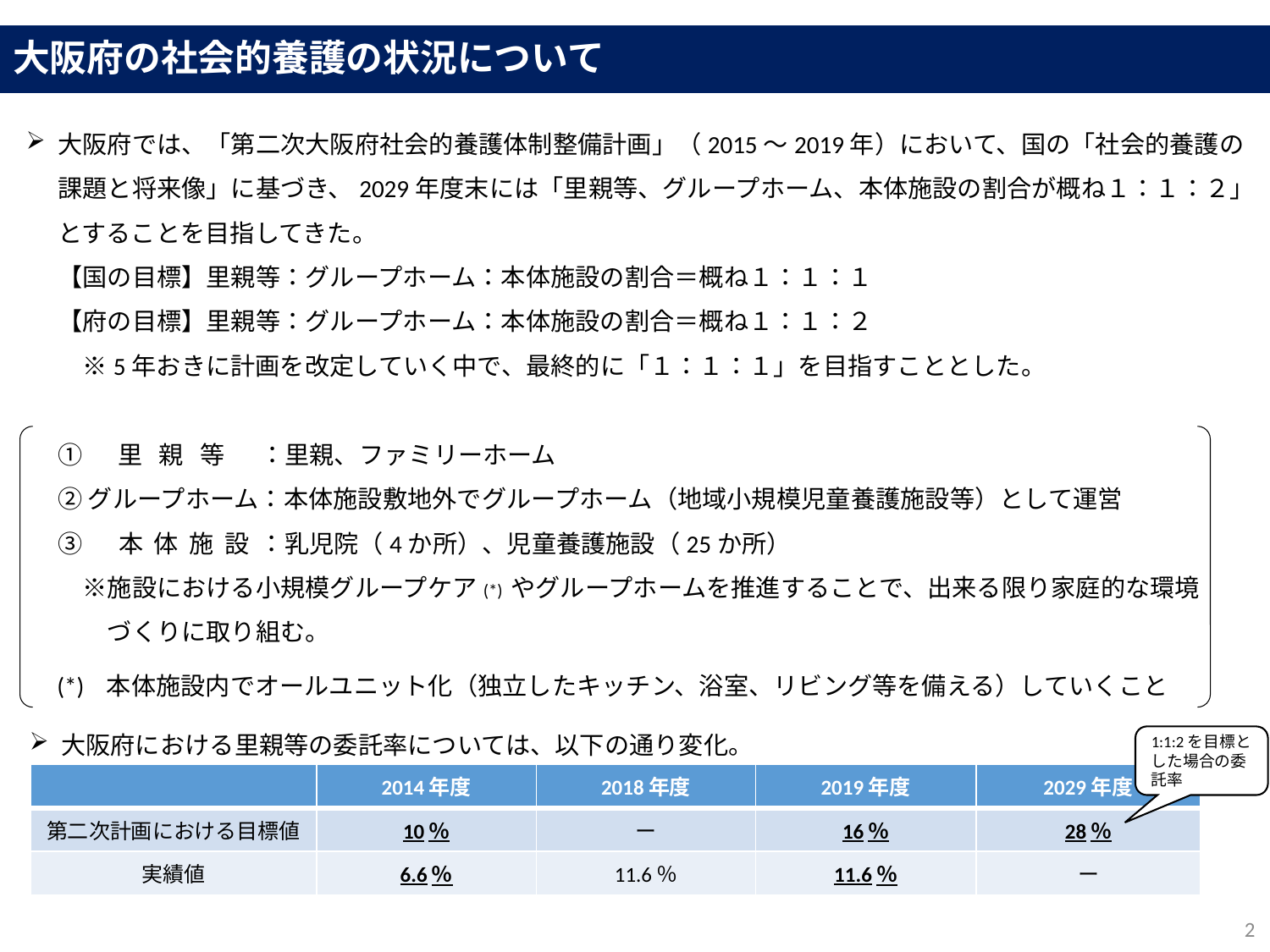

# 大阪府の社会的養護の状況について
大阪府では、「第二次大阪府社会的養護体制整備計画」（2015～2019年）において、国の「社会的養護の課題と将来像」に基づき、2029年度末には「里親等、グループホーム、本体施設の割合が概ね１：１：２」とすることを目指してきた。
【国の目標】里親等：グループホーム：本体施設の割合＝概ね１：１：１
【府の目標】里親等：グループホーム：本体施設の割合＝概ね１：１：２
　※5年おきに計画を改定していく中で、最終的に「１：１：１」を目指すこととした。
① 　里 親 等　：里親、ファミリーホーム
② グループホーム：本体施設敷地外でグループホーム（地域小規模児童養護施設等）として運営
③　  本体施設：乳児院（4か所）、児童養護施設（25か所）
　※施設における小規模グループケア(*) やグループホームを推進することで、出来る限り家庭的な環境
　　づくりに取り組む。

(*)   本体施設内でオールユニット化（独立したキッチン、浴室、リビング等を備える）していくこと
大阪府における里親等の委託率については、以下の通り変化。
1:1:2を目標とした場合の委託率
|  | 2014年度 | 2018年度 | 2019年度 | 2029年度 |
| --- | --- | --- | --- | --- |
| 第二次計画における目標値 | 10％ | ー | 16％ | 28％ |
| 実績値 | 6.6％ | 11.6％ | 11.6％ | ー |
2